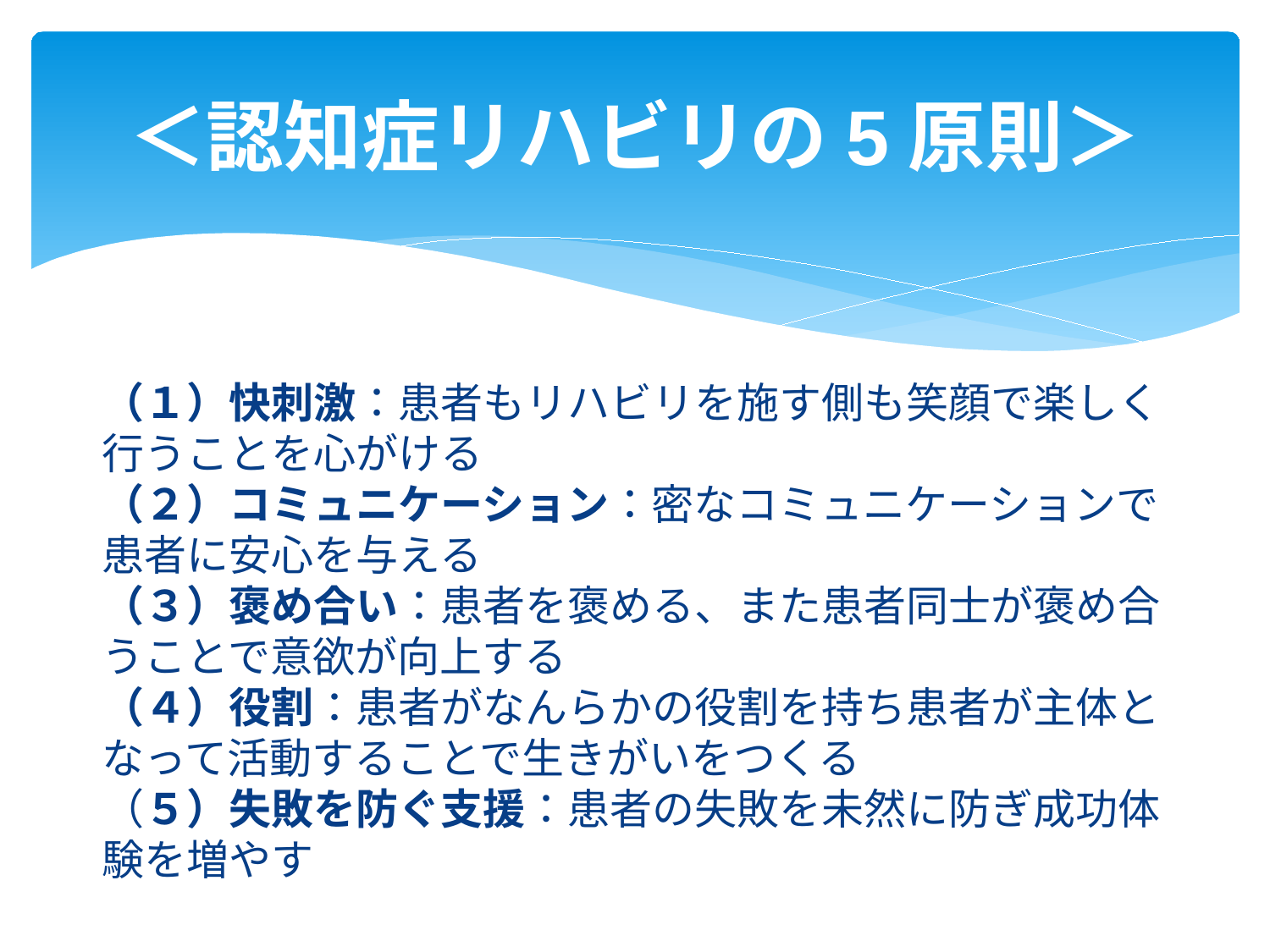

# ＜認知症リハビリの5原則＞
（１）快刺激：患者もリハビリを施す側も笑顔で楽しく行うことを心がける
（２）コミュニケーション：密なコミュニケーションで患者に安心を与える
（３）褒め合い：患者を褒める、また患者同士が褒め合うことで意欲が向上する
（４）役割：患者がなんらかの役割を持ち患者が主体となって活動することで生きがいをつくる
（５）失敗を防ぐ支援：患者の失敗を未然に防ぎ成功体験を増やす